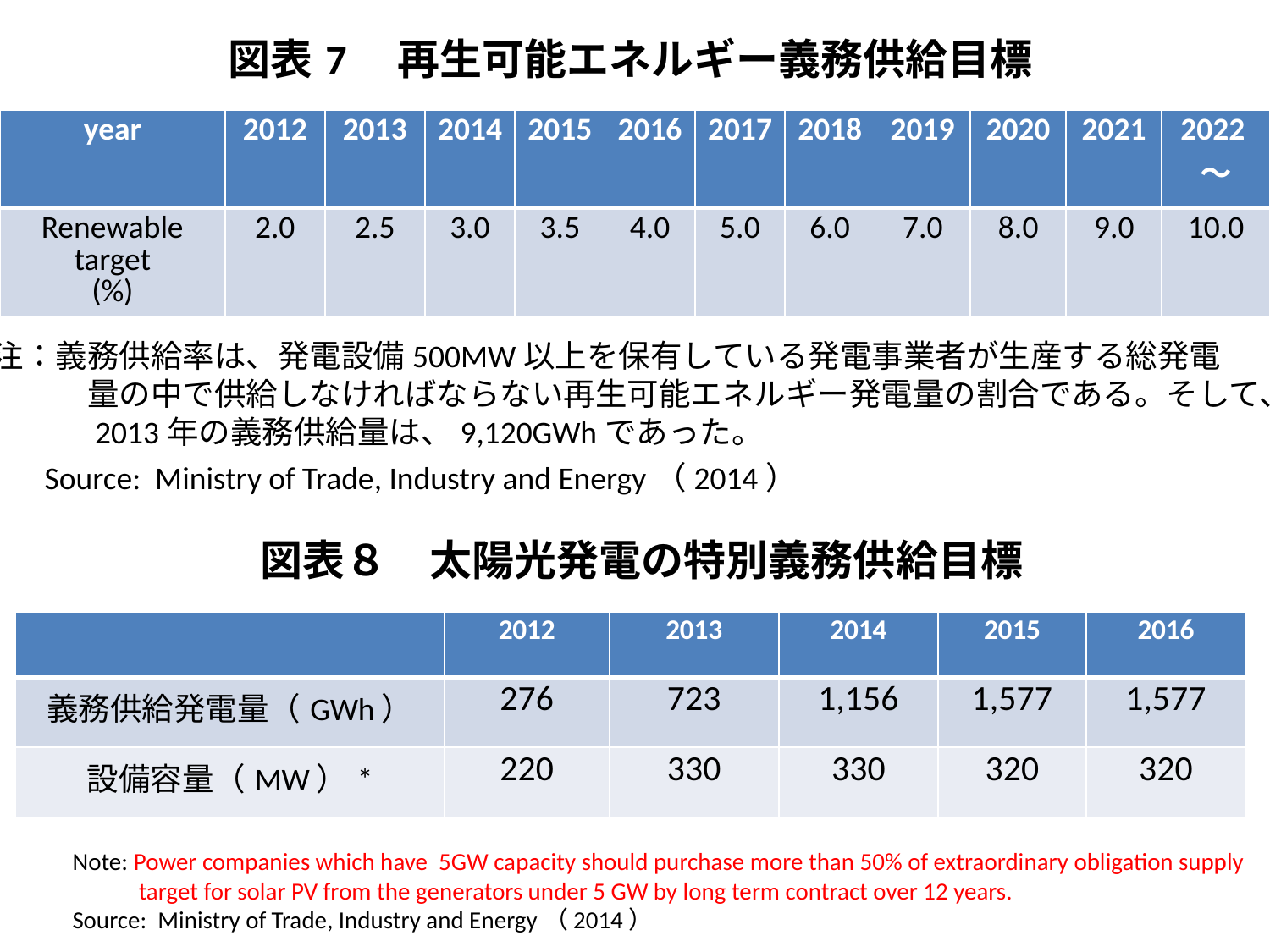

図表7　再生可能エネルギー義務供給目標
| year | 2012 | 2013 | 2014 | 2015 | 2016 | 2017 | 2018 | 2019 | 2020 | 2021 | 2022～ |
| --- | --- | --- | --- | --- | --- | --- | --- | --- | --- | --- | --- |
| Renewable target (%) | 2.0 | 2.5 | 3.0 | 3.5 | 4.0 | 5.0 | 6.0 | 7.0 | 8.0 | 9.0 | 10.0 |

注：義務供給率は、発電設備500MW以上を保有している発電事業者が生産する総発電
　　　量の中で供給しなければならない再生可能エネルギー発電量の割合である。そして、
　　　2013年の義務供給量は、9,120GWhであった。

Source:  Ministry of Trade, Industry and Energy（2014）
図表８　太陽光発電の特別義務供給目標
|  | 2012 | 2013 | 2014 | 2015 | 2016 |
| --- | --- | --- | --- | --- | --- |
| 義務供給発電量（GWh） | 276 | 723 | 1,156 | 1,577 | 1,577 |
| 設備容量（MW）\* | 220 | 330 | 330 | 320 | 320 |

Note: Power companies which have  5GW capacity should purchase more than 50% of extraordinary obligation supply
            target for solar PV from the generators under 5 GW by long term contract over 12 years.
Source:  Ministry of Trade, Industry and Energy（2014）